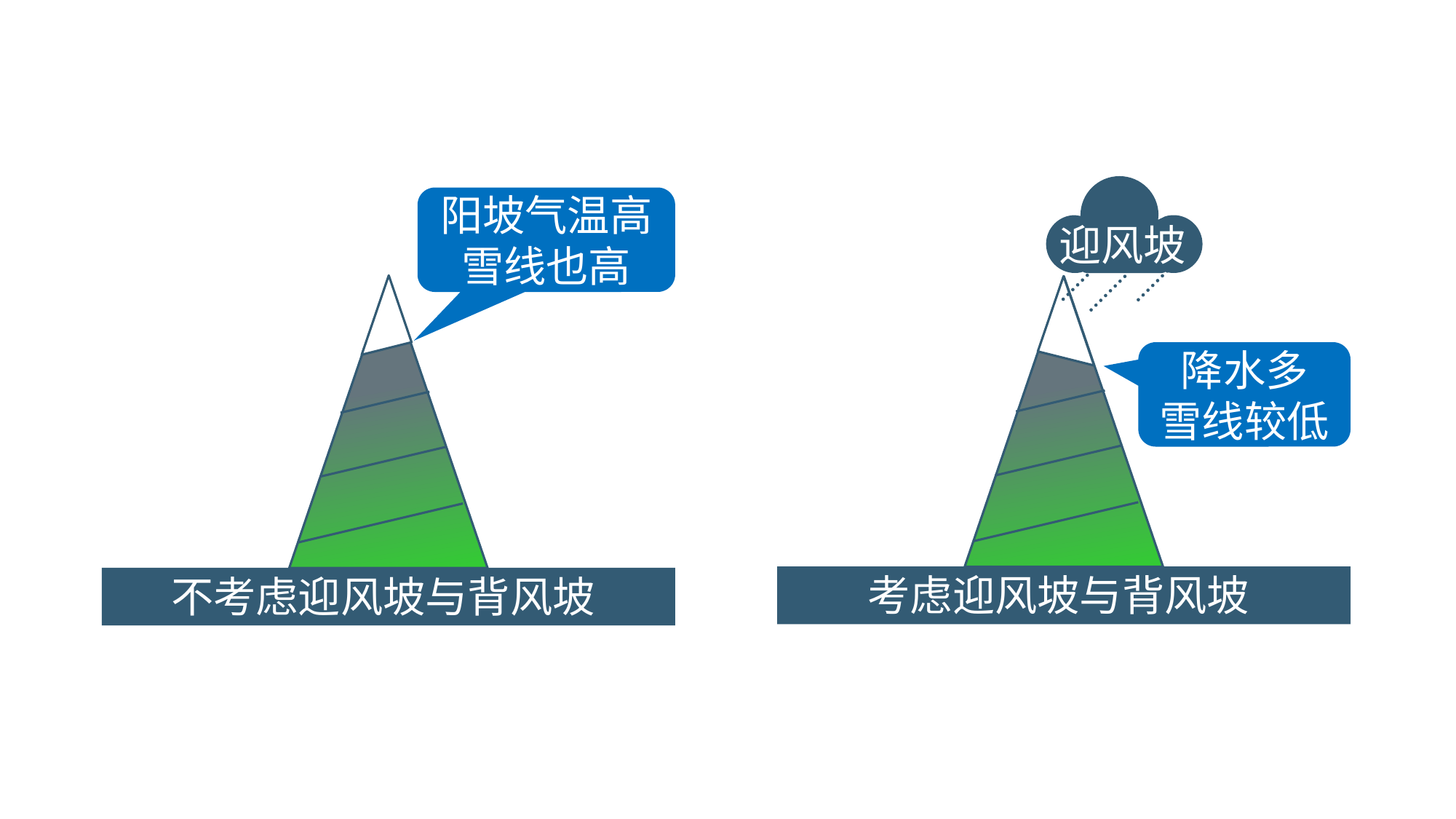

迎风坡
阳坡气温高雪线也高

降水多
雪线较低
考虑迎风坡与背风坡
不考虑迎风坡与背风坡